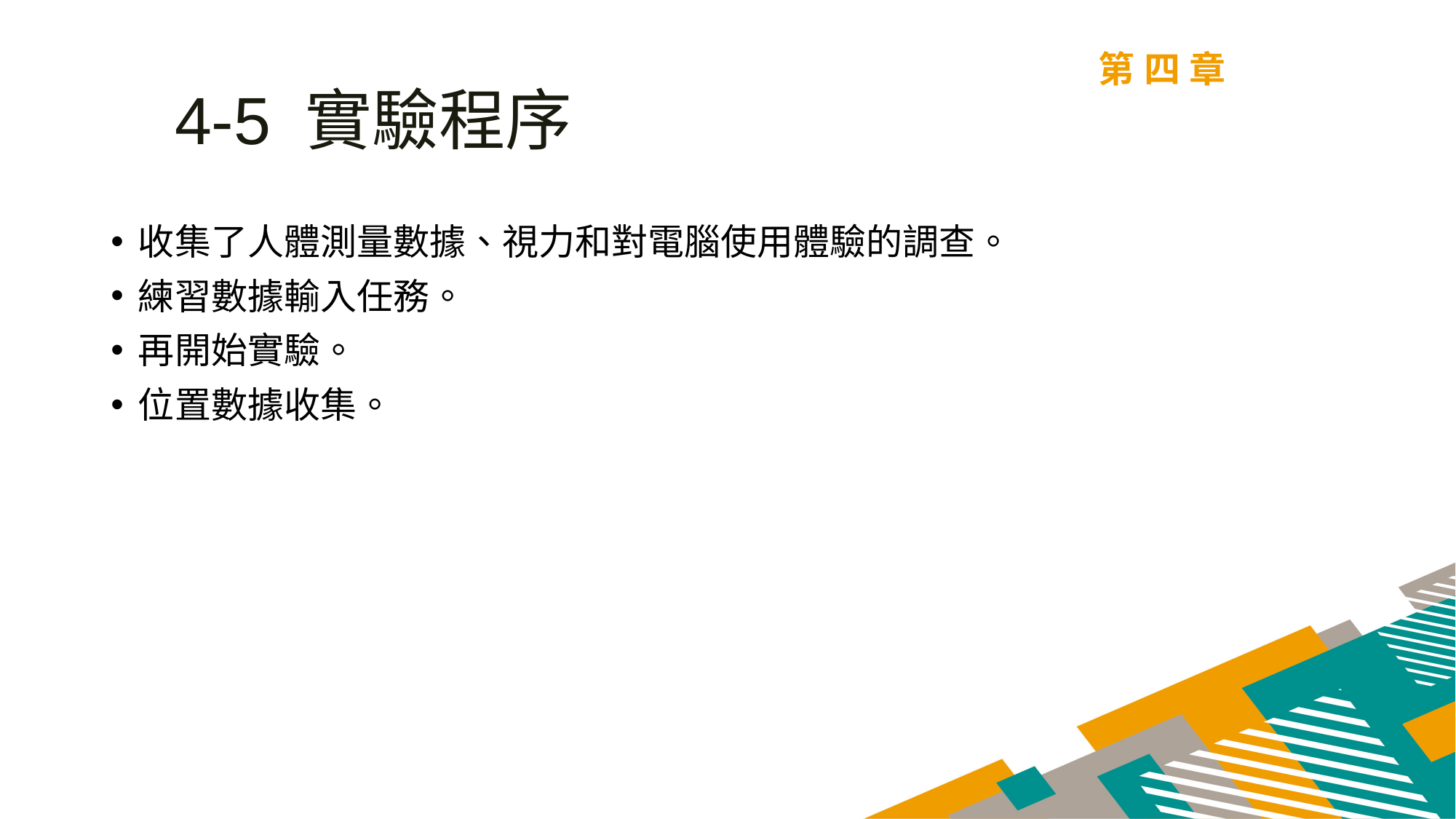

第四章
4-5 實驗程序
收集了人體測量數據、視力和對電腦使用體驗的調查。
練習數據輸入任務。
再開始實驗。
位置數據收集。